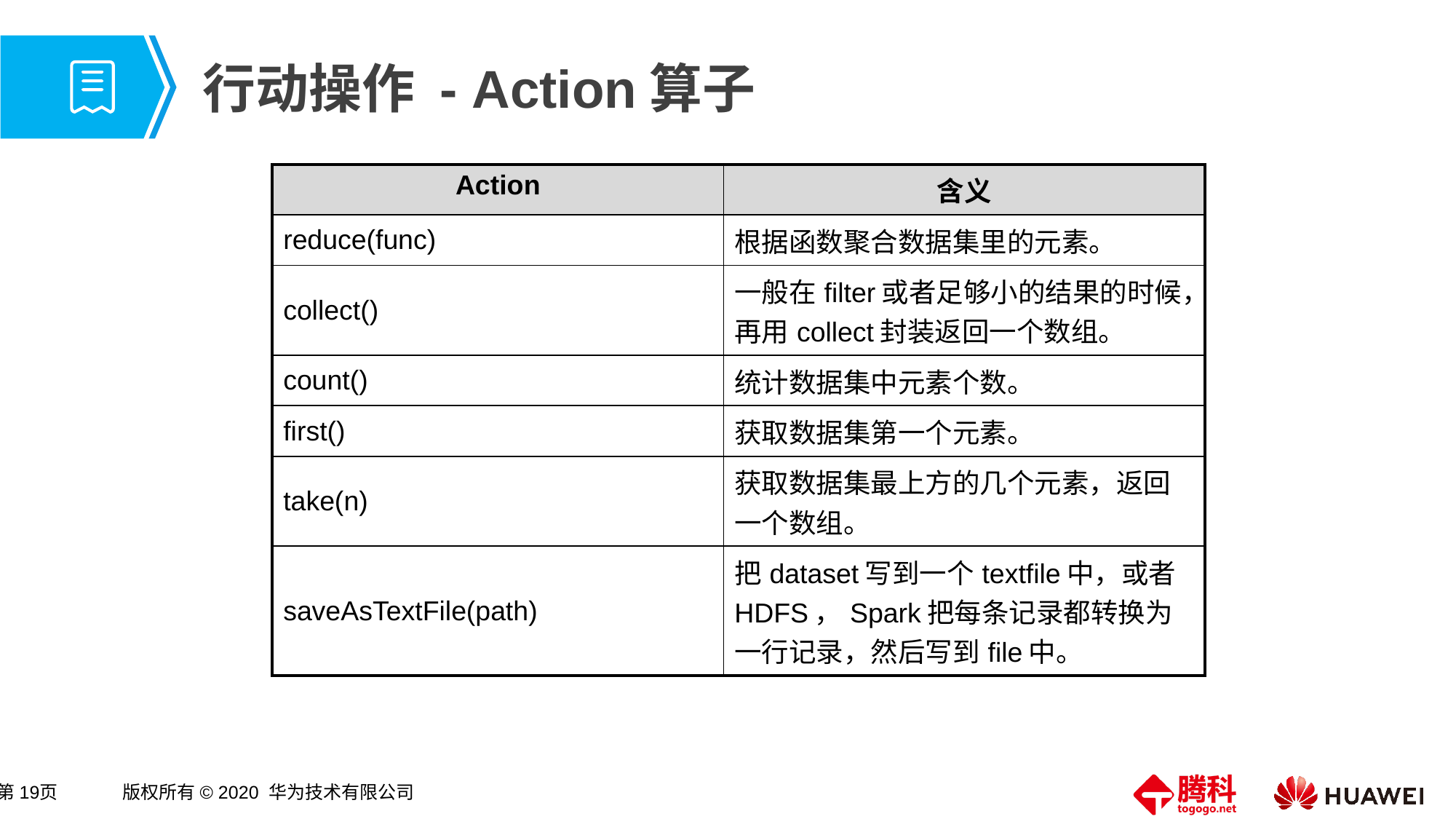

# 行动操作 - Action算子
| Action | 含义 |
| --- | --- |
| reduce(func) | 根据函数聚合数据集里的元素。 |
| collect() | 一般在filter或者足够小的结果的时候，再用collect封装返回一个数组。 |
| count() | 统计数据集中元素个数。 |
| first() | 获取数据集第一个元素。 |
| take(n) | 获取数据集最上方的几个元素，返回一个数组。 |
| saveAsTextFile(path) | 把dataset写到一个textfile中，或者HDFS，Spark把每条记录都转换为一行记录，然后写到file中。 |